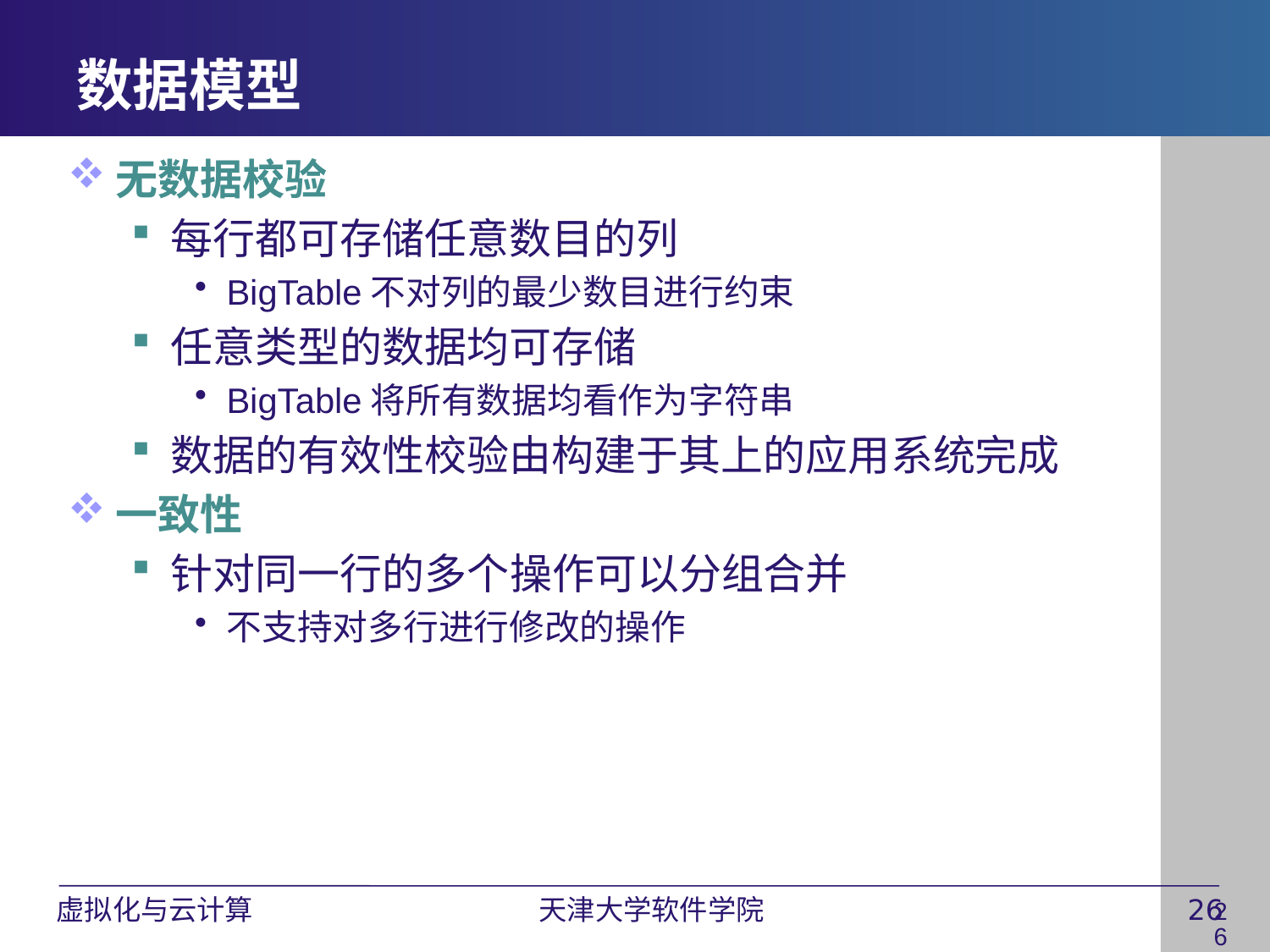

# 数据模型
无数据校验
每行都可存储任意数目的列
BigTable不对列的最少数目进行约束
任意类型的数据均可存储
BigTable将所有数据均看作为字符串
数据的有效性校验由构建于其上的应用系统完成
一致性
针对同一行的多个操作可以分组合并
不支持对多行进行修改的操作

26